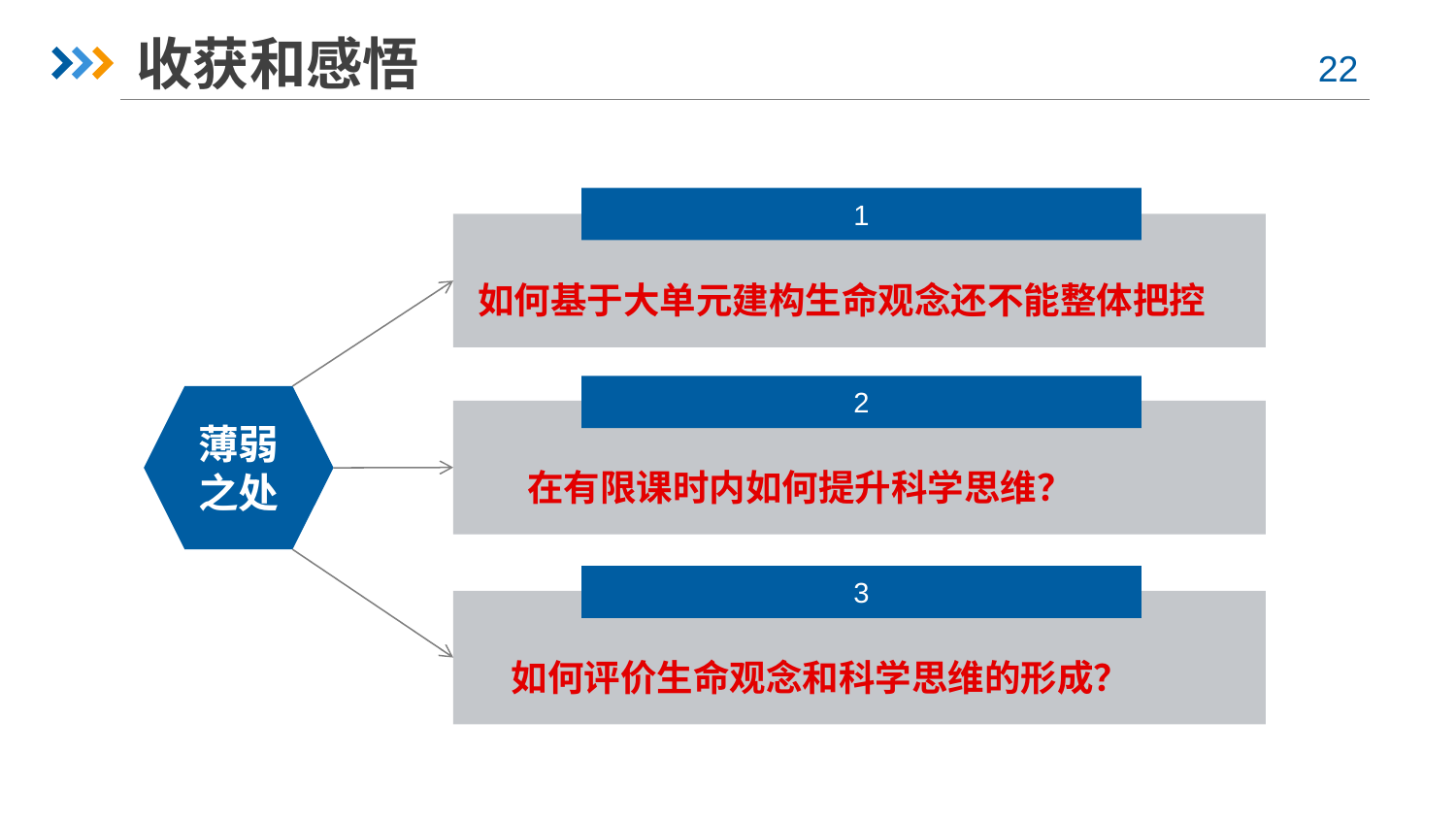

收获和感悟
1

如何基于大单元建构生命观念还不能整体把控
2
薄弱之处

在有限课时内如何提升科学思维？
3

如何评价生命观念和科学思维的形成？